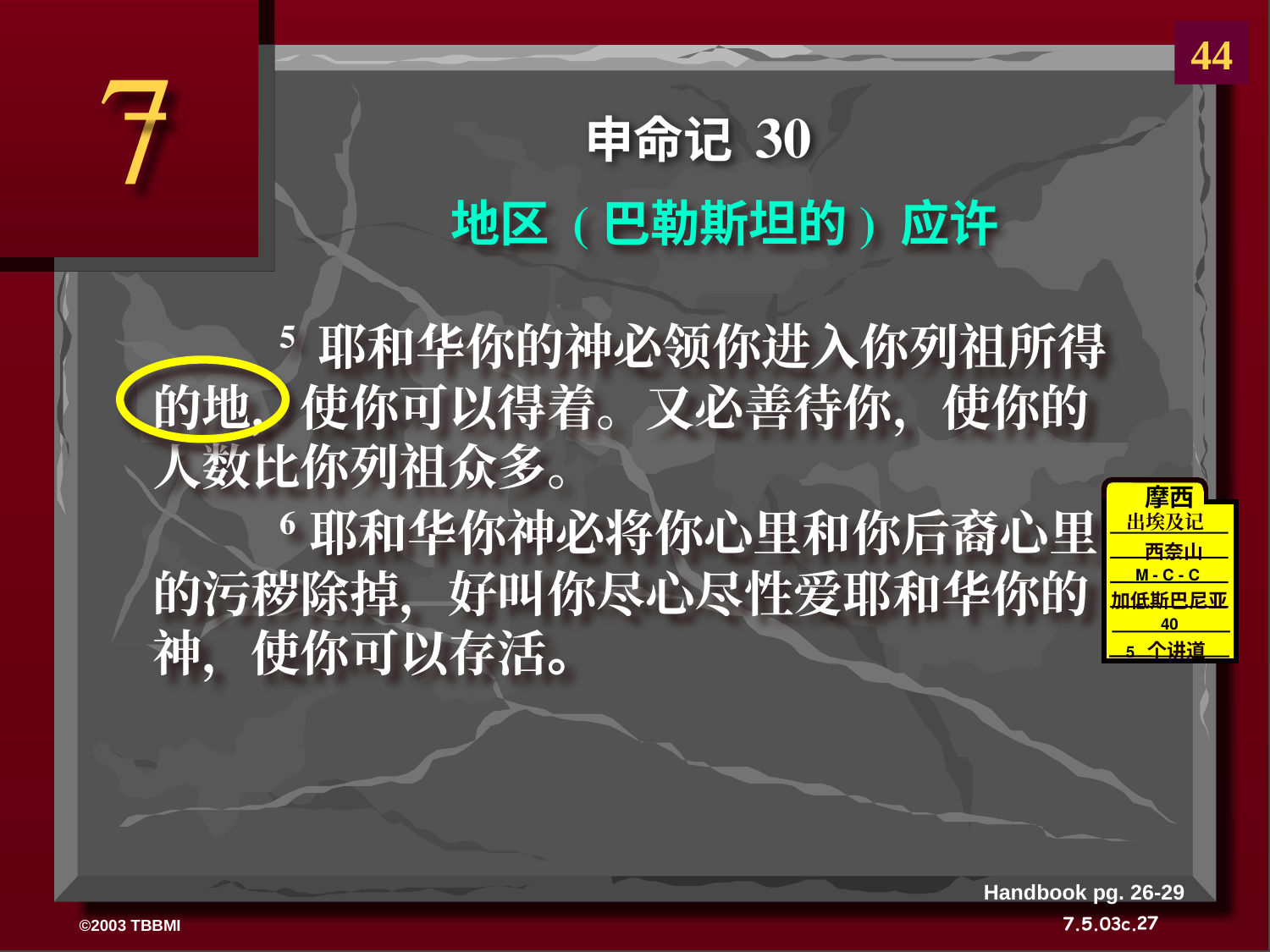

44
7
申命记 30

地区 (巴勒斯坦的) 应许

	5 耶和华你的神必领你进入你列祖所得的地，使你可以得着。又必善待你，使你的人数比你列祖众多。
  	6耶和华你神必将你心里和你后裔心里的污秽除掉，好叫你尽心尽性爱耶和华你的神，使你可以存活。

摩西

出埃及记

西奈山

M - C - C

加低斯巴尼亚
40

40

5  个讲道

Handbook pg. 26-29
27